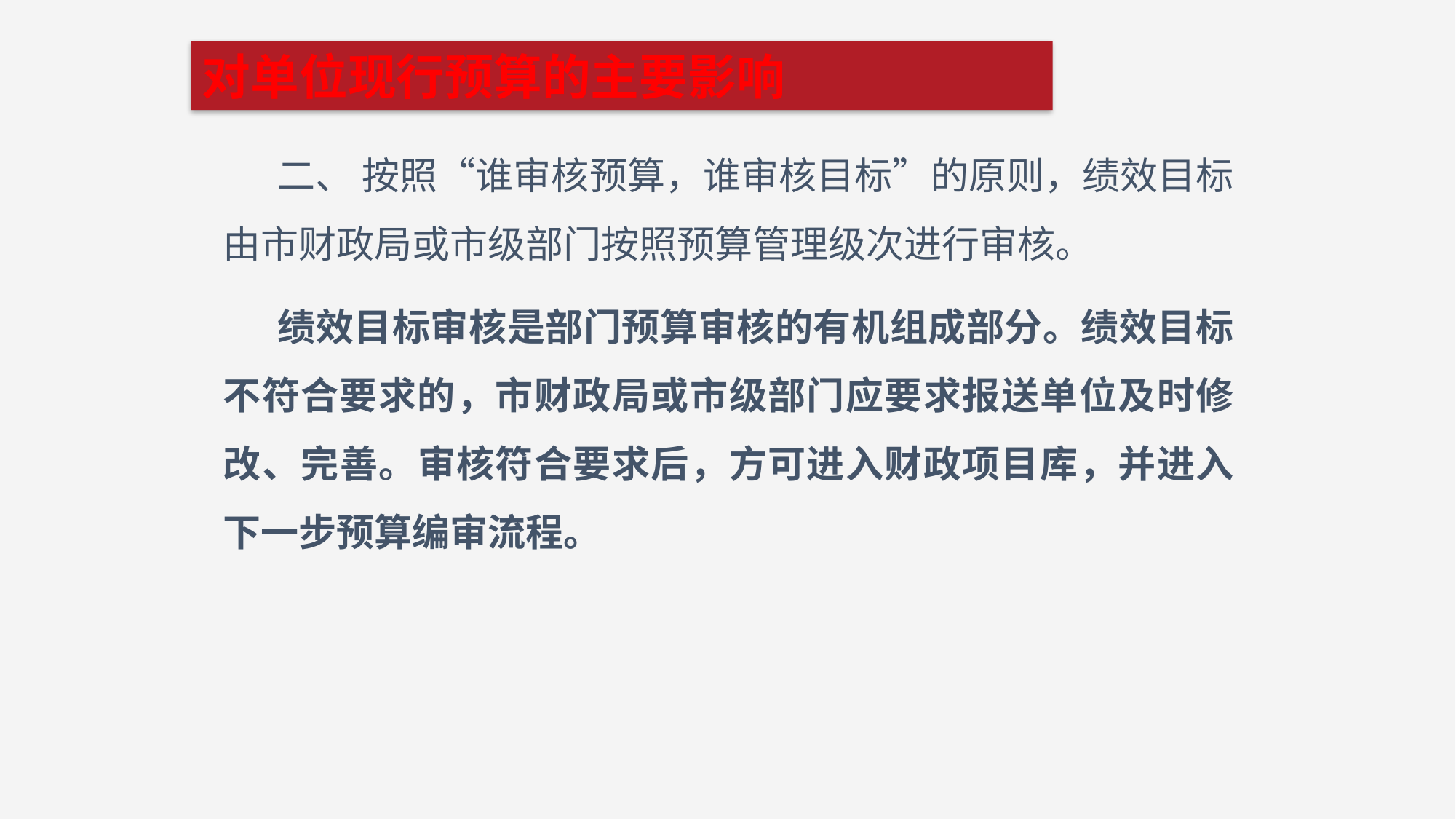

对单位现行预算的主要影响

二、 按照“谁审核预算，谁审核目标”的原则，绩效目标由市财政局或市级部门按照预算管理级次进行审核。
绩效目标审核是部门预算审核的有机组成部分。绩效目标不符合要求的，市财政局或市级部门应要求报送单位及时修改、完善。审核符合要求后，方可进入财政项目库，并进入下一步预算编审流程。